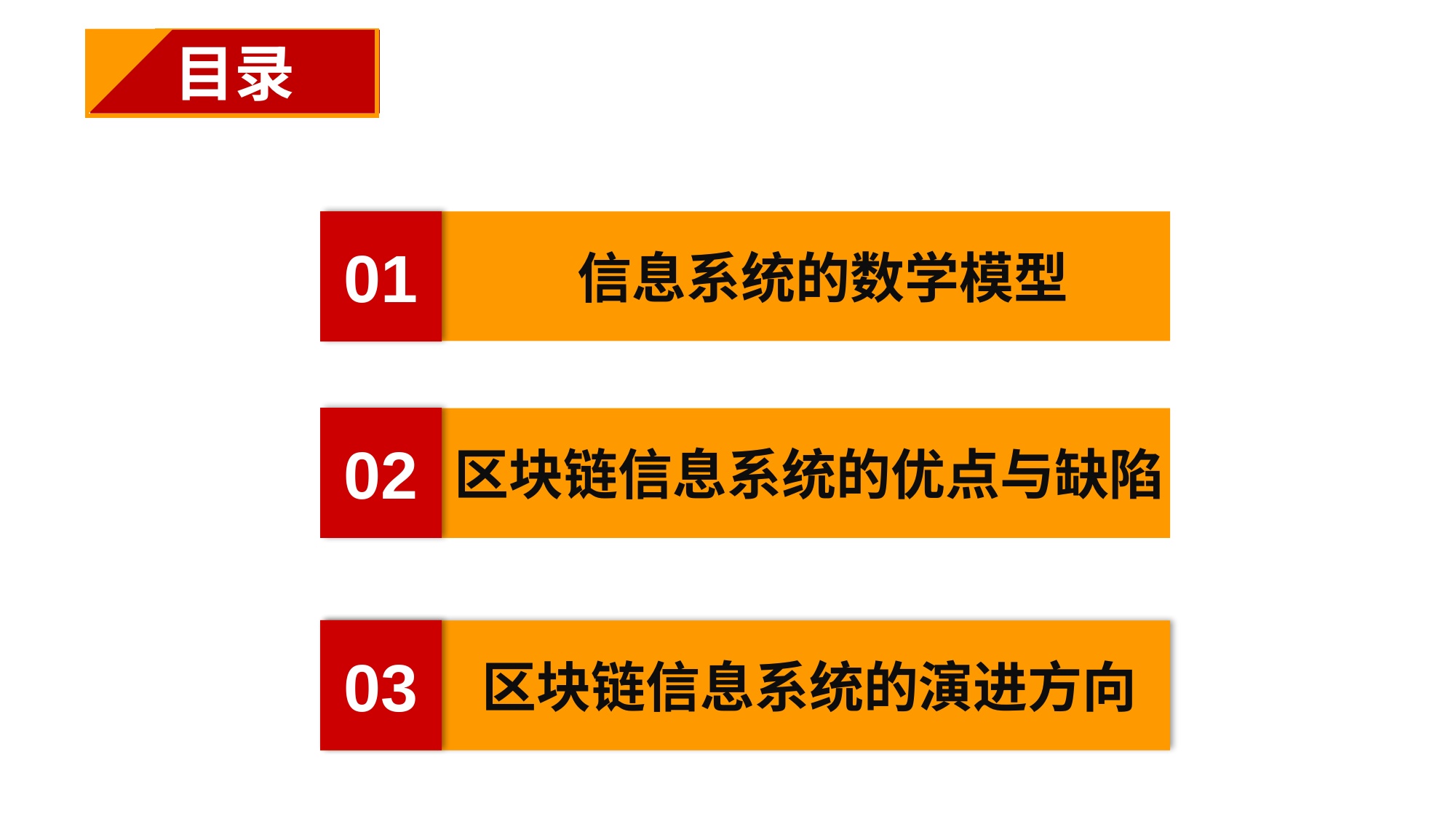

目录

01
信息系统的数学模型

02

区块链信息系统的优点与缺陷

03

区块链信息系统的演进方向